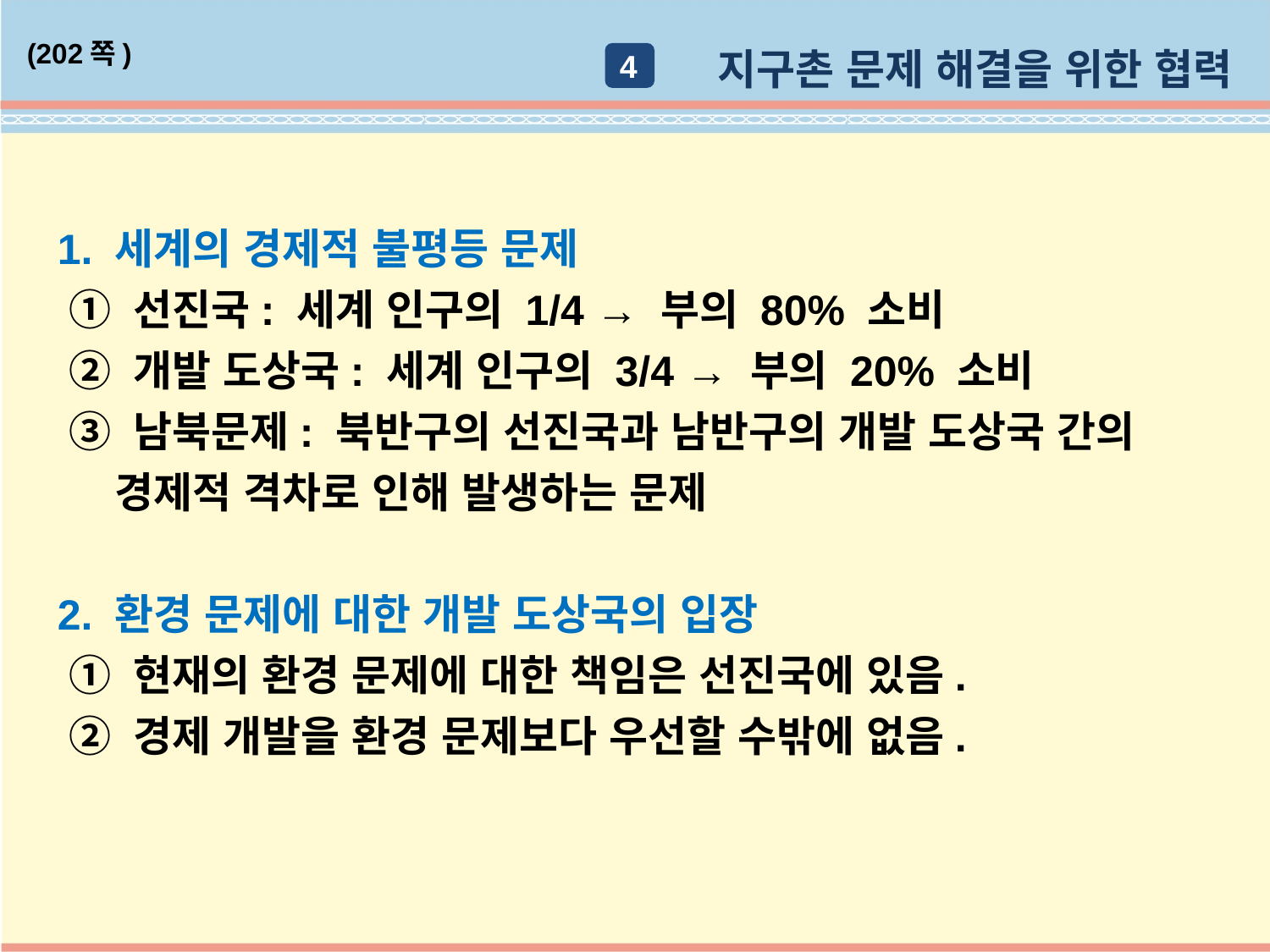

지구촌 문제 해결을 위한 협력
(202쪽)
4
1. 세계의 경제적 불평등 문제
 ① 선진국: 세계 인구의 1/4 → 부의 80% 소비
 ② 개발 도상국: 세계 인구의 3/4 → 부의 20% 소비
 ③ 남북문제: 북반구의 선진국과 남반구의 개발 도상국 간의
    경제적 격차로 인해 발생하는 문제

2. 환경 문제에 대한 개발 도상국의 입장
 ① 현재의 환경 문제에 대한 책임은 선진국에 있음.
 ② 경제 개발을 환경 문제보다 우선할 수밖에 없음.